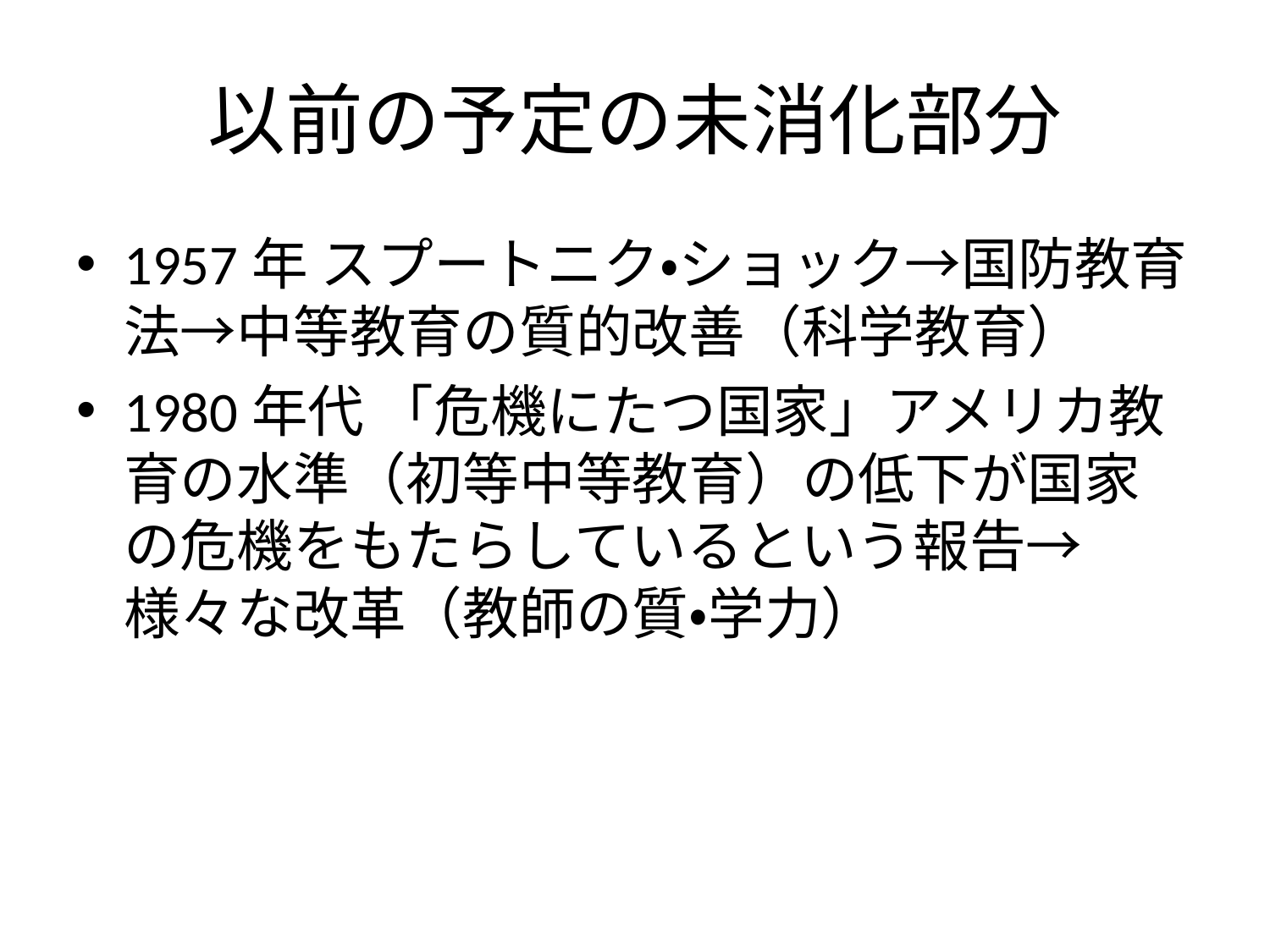

# 以前の予定の未消化部分
1957年 スプートニク・ショック→国防教育法→中等教育の質的改善（科学教育）
1980年代 「危機にたつ国家」アメリカ教育の水準（初等中等教育）の低下が国家の危機をもたらしているという報告→様々な改革（教師の質・学力）